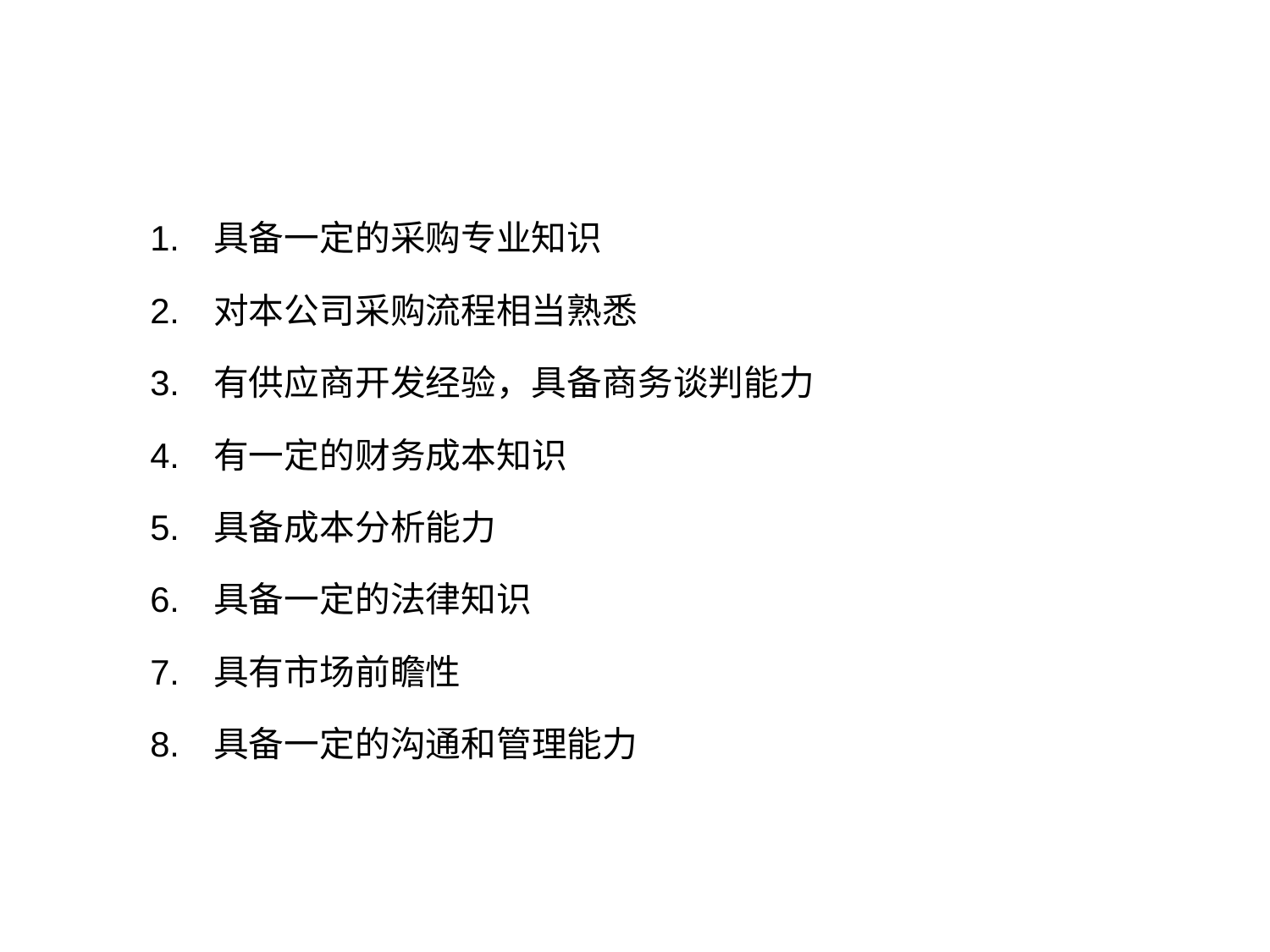

# 采购代表的技能要求

具备一定的采购专业知识
对本公司采购流程相当熟悉
有供应商开发经验，具备商务谈判能力
有一定的财务成本知识
具备成本分析能力
具备一定的法律知识
具有市场前瞻性
具备一定的沟通和管理能力